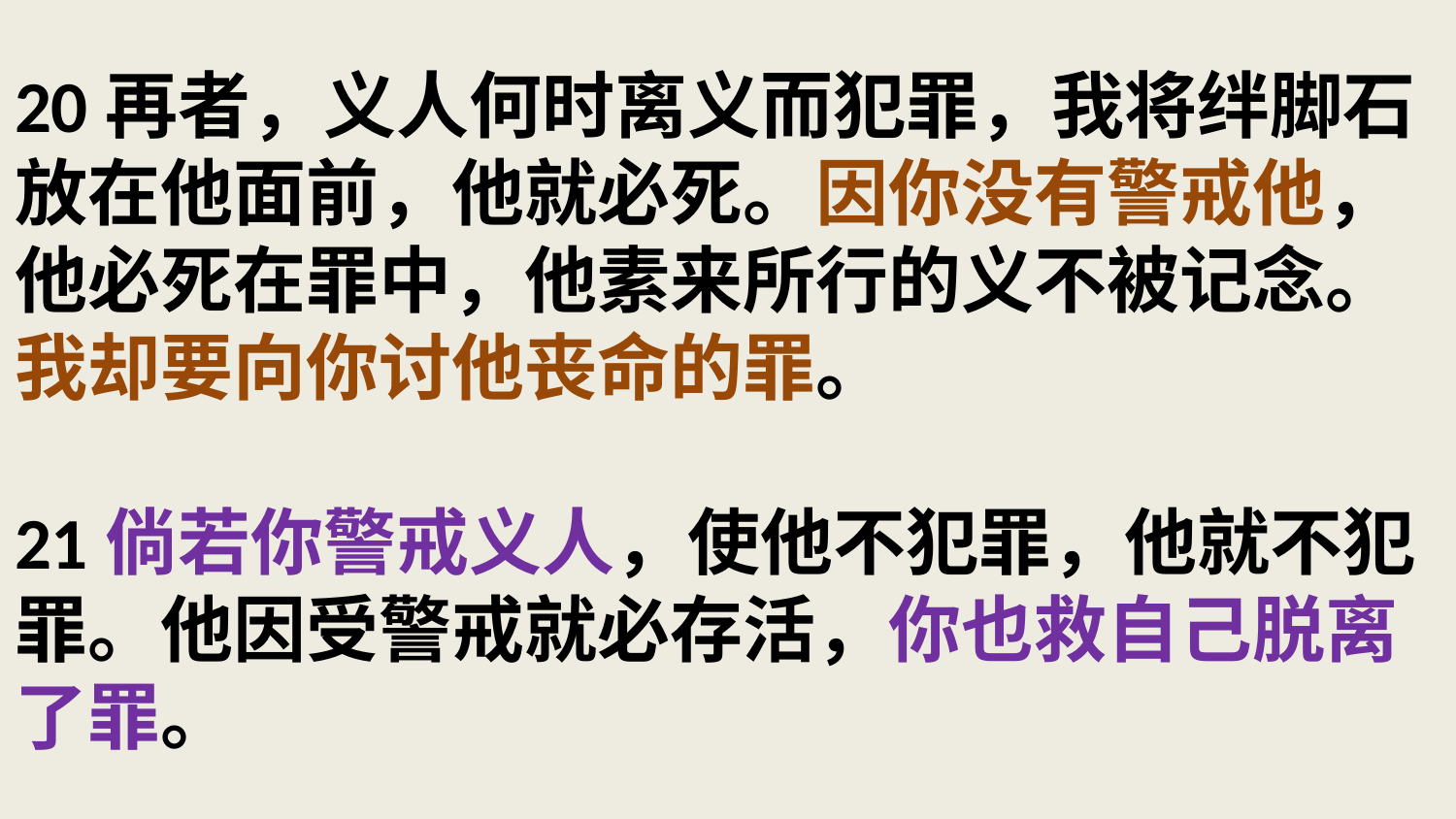

# 20再者，义人何时离义而犯罪，我将绊脚石放在他面前，他就必死。因你没有警戒他，他必死在罪中，他素来所行的义不被记念。我却要向你讨他丧命的罪。 21倘若你警戒义人，使他不犯罪，他就不犯罪。他因受警戒就必存活，你也救自己脱离了罪。